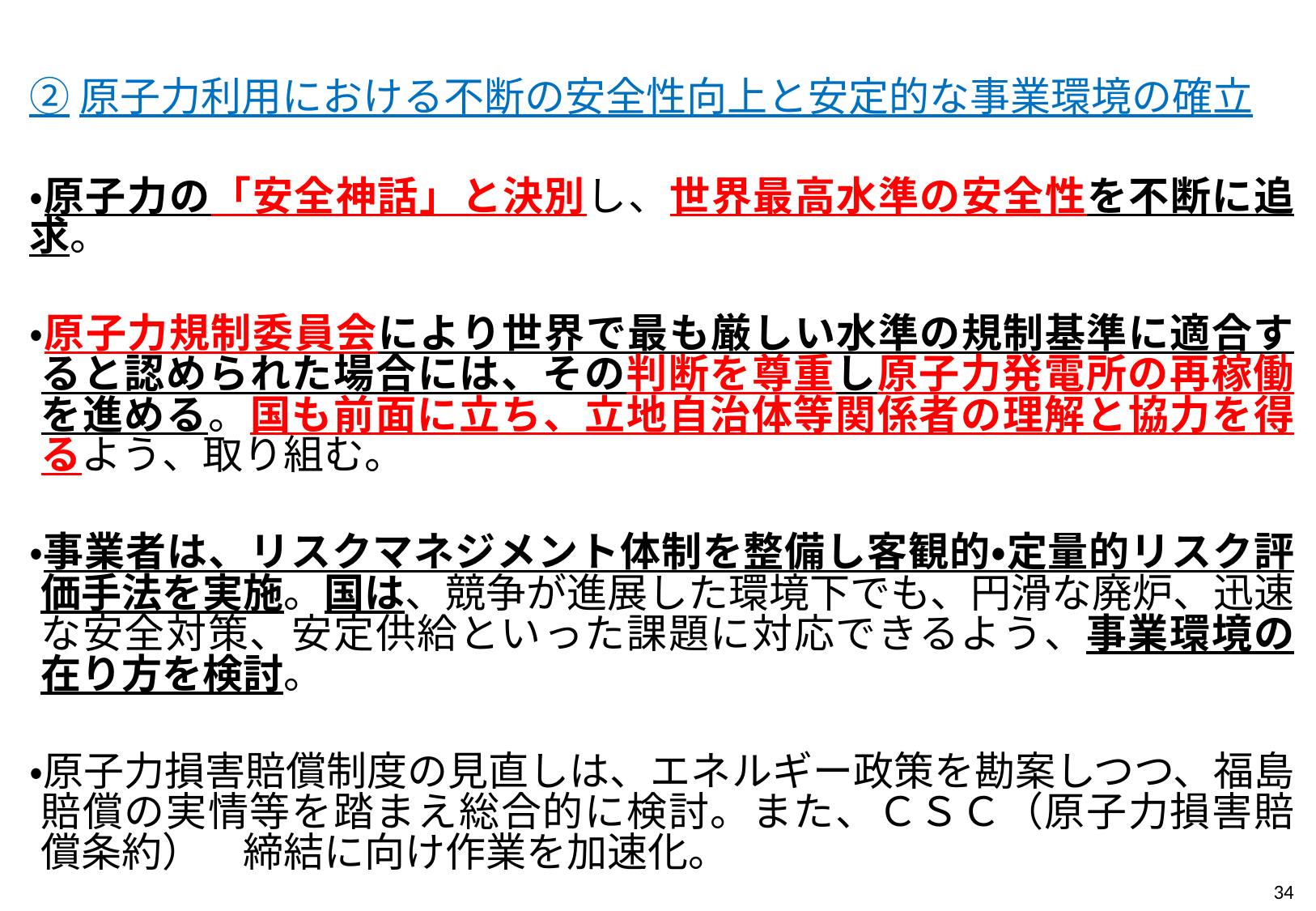

②原子力利用における不断の安全性向上と安定的な事業環境の確立

・原子力の「安全神話」と決別し、世界最高水準の安全性を不断に追求。

・原子力規制委員会により世界で最も厳しい水準の規制基準に適合すると認められた場合には、その判断を尊重し原子力発電所の再稼働を進める。国も前面に立ち、立地自治体等関係者の理解と協力を得るよう、取り組む。

・事業者は、リスクマネジメント体制を整備し客観的・定量的リスク評価手法を実施。国は、競争が進展した環境下でも、円滑な廃炉、迅速な安全対策、安定供給といった課題に対応できるよう、事業環境の在り方を検討。

・原子力損害賠償制度の見直しは、エネルギー政策を勘案しつつ、福島賠償の実情等を踏まえ総合的に検討。また、ＣＳＣ（原子力損害賠償条約）　締結に向け作業を加速化。

・原子力災害対策の強化に加え、関係自治体の避難計画の充実化を支援。
34